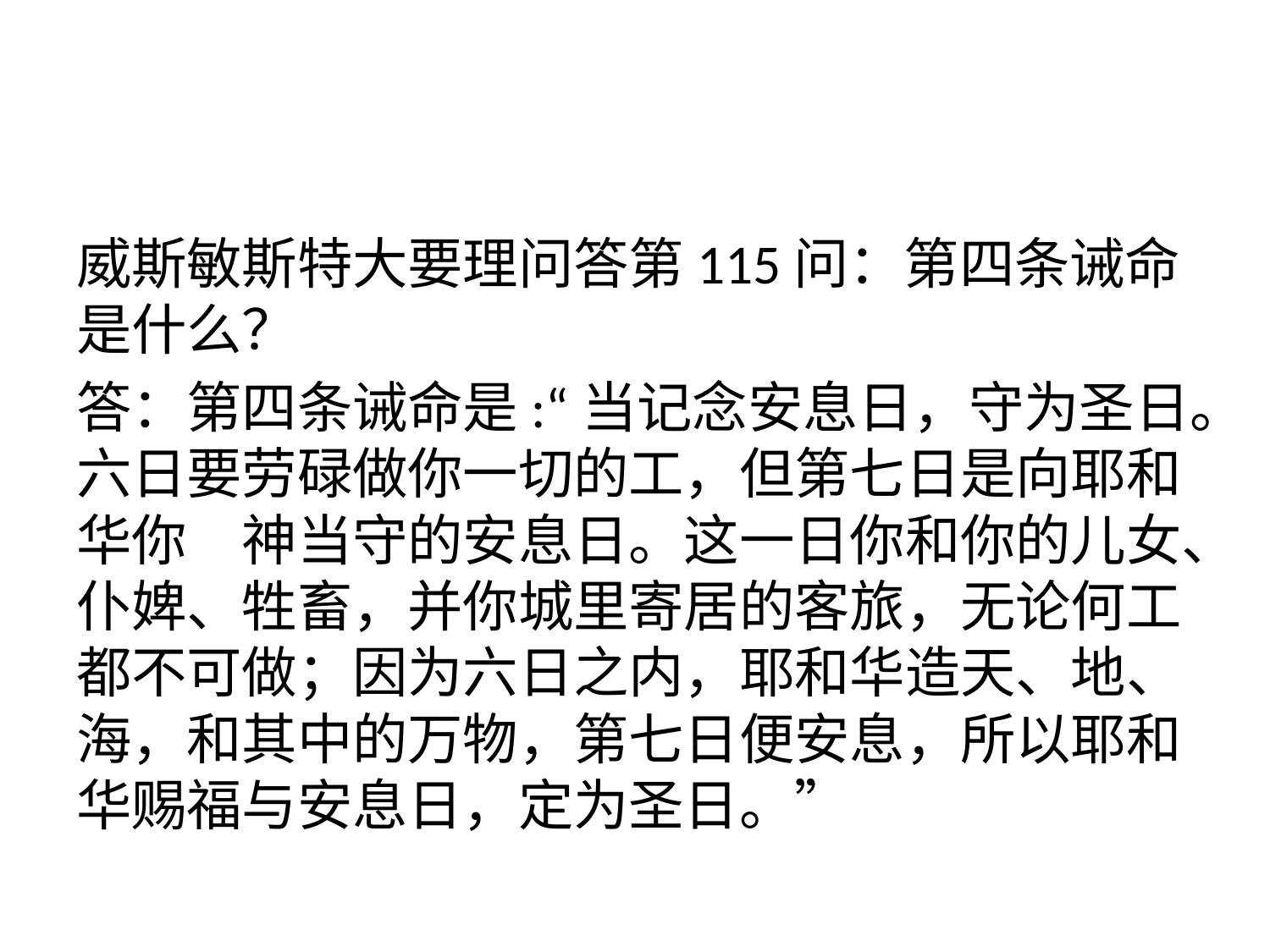

#
威斯敏斯特大要理问答第115问：第四条诫命是什么？
答：第四条诫命是:“当记念安息日，守为圣日。六日要劳碌做你一切的工，但第七日是向耶和华你　神当守的安息日。这一日你和你的儿女、仆婢、牲畜，并你城里寄居的客旅，无论何工都不可做；因为六日之内，耶和华造天、地、海，和其中的万物，第七日便安息，所以耶和华赐福与安息日，定为圣日。”